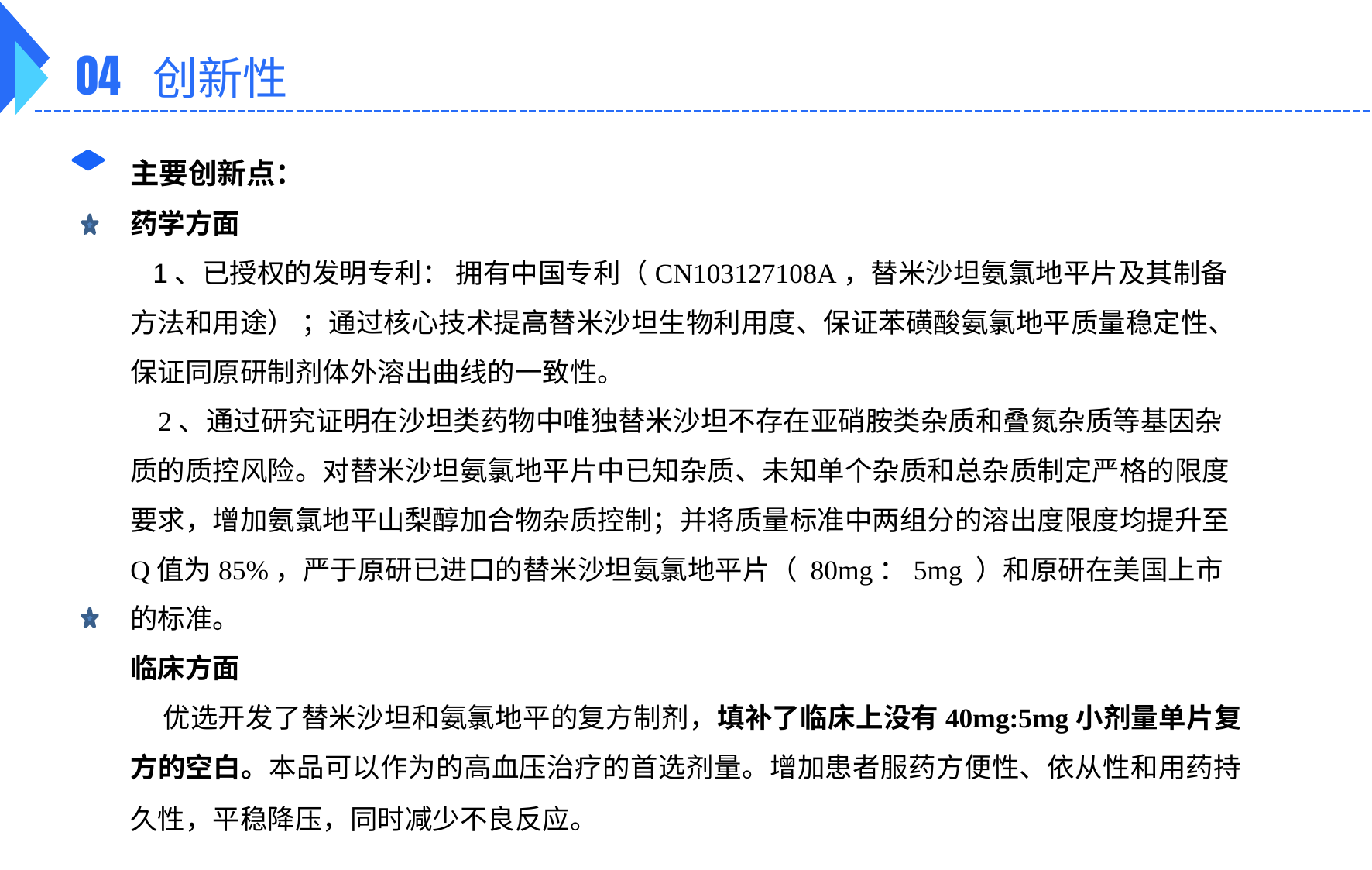

04  创新性

主要创新点：
药学方面
   1、已授权的发明专利： 拥有中国专利（CN103127108A，替米沙坦氨氯地平片及其制备方法和用途） ；通过核心技术提高替米沙坦生物利用度、保证苯磺酸氨氯地平质量稳定性、保证同原研制剂体外溶出曲线的一致性。
    2、通过研究证明在沙坦类药物中唯独替米沙坦不存在亚硝胺类杂质和叠氮杂质等基因杂质的质控风险。对替米沙坦氨氯地平片中已知杂质、未知单个杂质和总杂质制定严格的限度要求，增加氨氯地平山梨醇加合物杂质控制；并将质量标准中两组分的溶出度限度均提升至Q值为85%，严于原研已进口的替米沙坦氨氯地平片（ 80mg：5mg ）和原研在美国上市的标准。
临床方面
    优选开发了替米沙坦和氨氯地平的复方制剂，填补了临床上没有40mg:5mg小剂量单片复方的空白。本品可以作为的高血压治疗的首选剂量。增加患者服药方便性、依从性和用药持久性，平稳降压，同时减少不良反应。